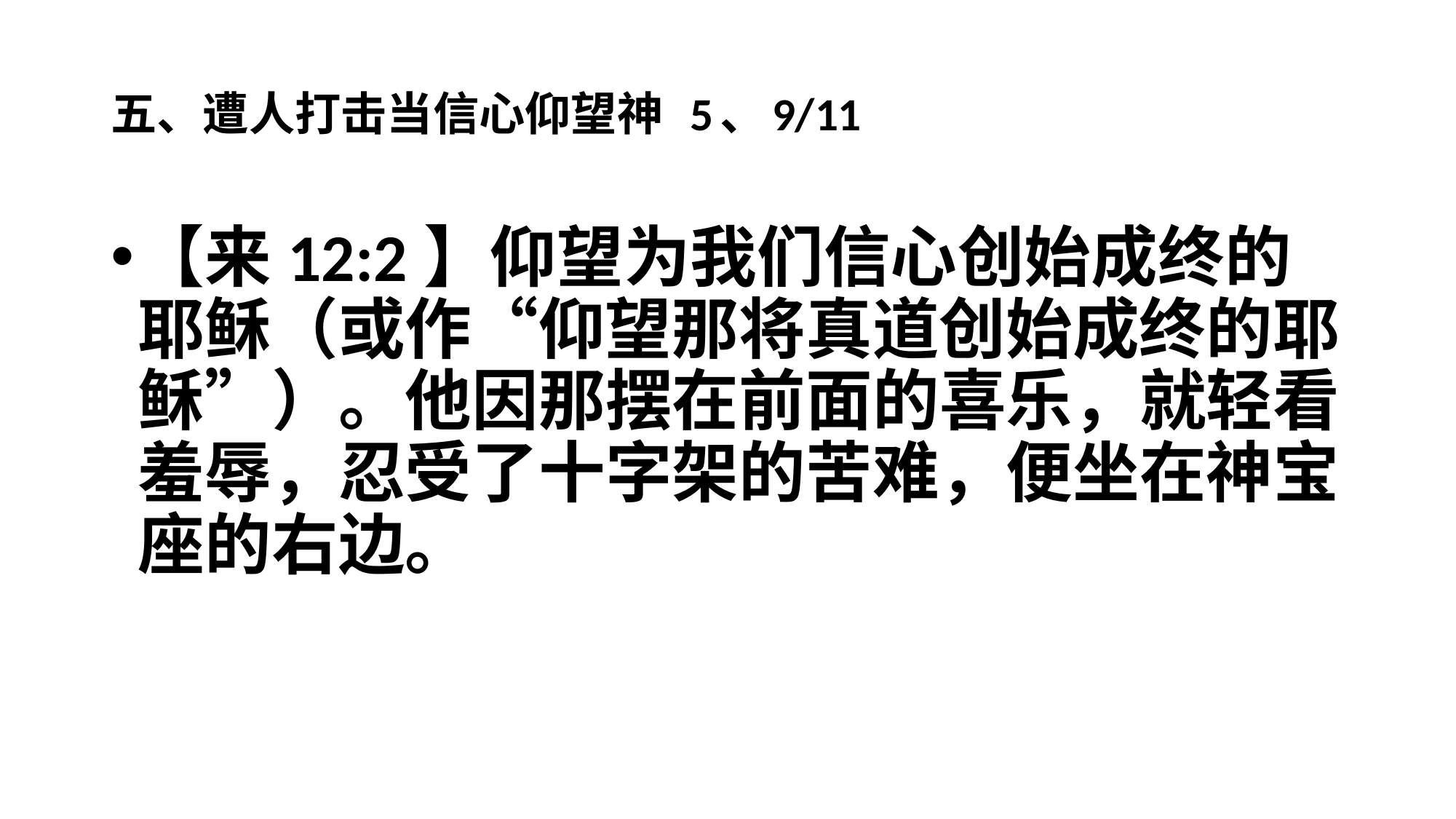

# 五、遭人打击当信心仰望神  5、9/11
【来12:2】仰望为我们信心创始成终的耶稣（或作“仰望那将真道创始成终的耶稣”）。他因那摆在前面的喜乐，就轻看羞辱，忍受了十字架的苦难，便坐在神宝座的右边。